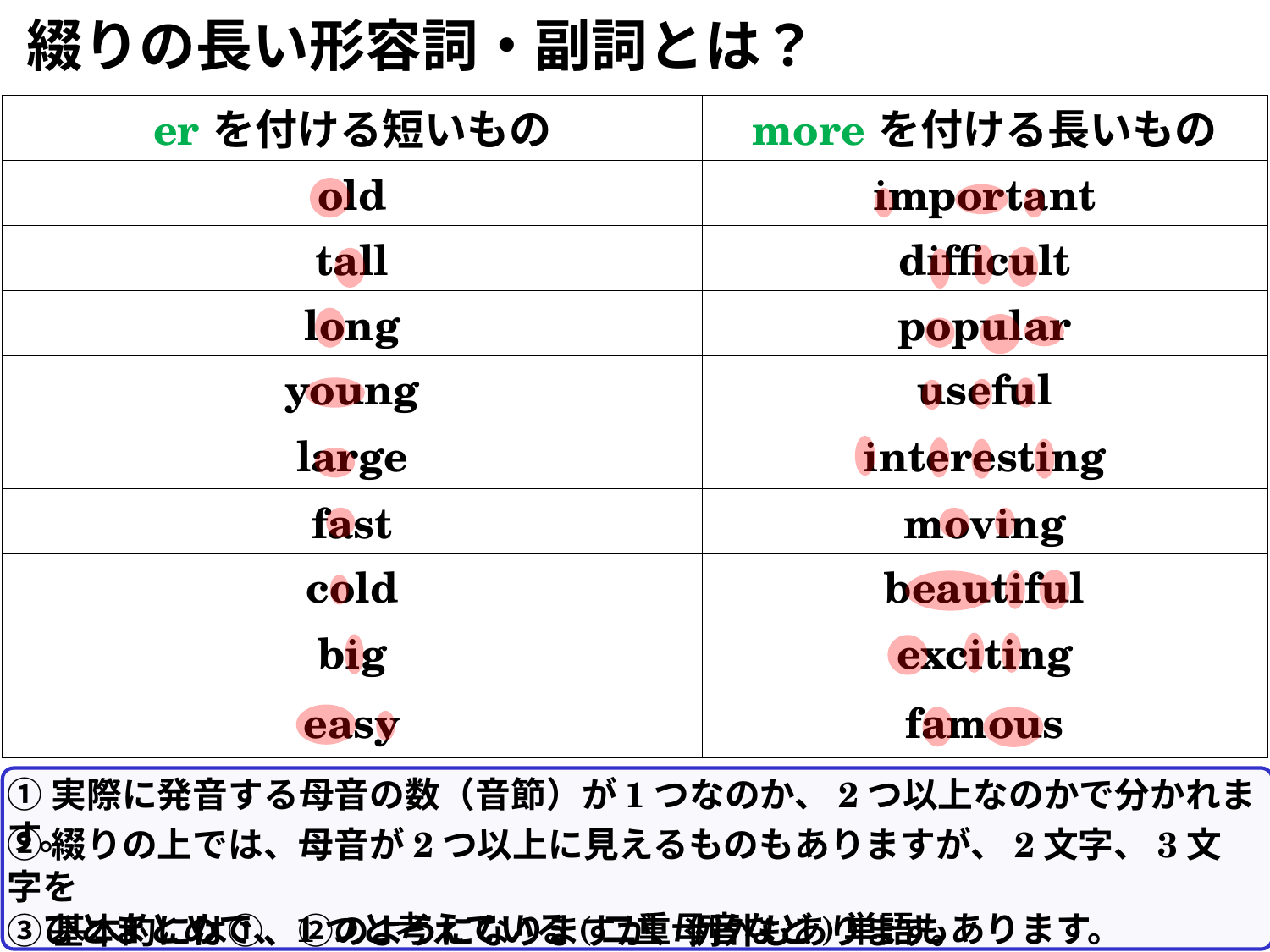

綴りの長い形容詞・副詞とは？
| erを付ける短いもの | moreを付ける長いもの |
| --- | --- |
| old | important |
| tall | difficult |
| long | popular |
| young | useful |
| large | interesting |
| fast | moving |
| cold | beautiful |
| big | exciting |
| easy | famous |

①実際に発音する母音の数（音節）が1つなのか、2つ以上なのかで分かれます。

②綴りの上では、母音が2つ以上に見えるものもありますが、2文字、3文字を
　ひとまとめで、1つと考えている(二重母音など)単語もあります。
③基本的には①、②のようになりますが、例外もあります。